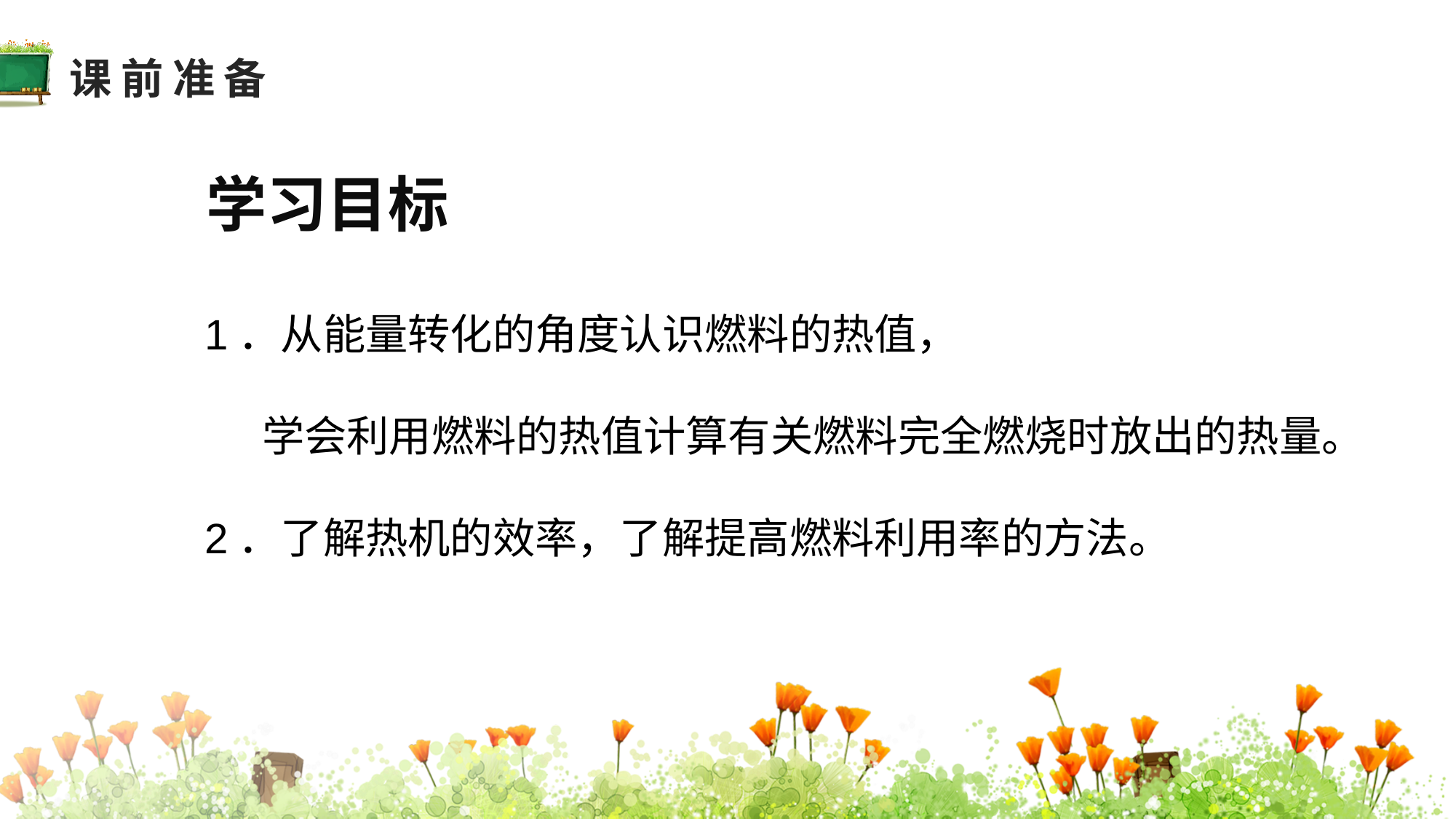

课前准备
学习目标
教学分析
1．从能量转化的角度认识燃料的热值，
     学会利用燃料的热值计算有关燃料完全燃烧时放出的热量。2．了解热机的效率，了解提高燃料利用率的方法。